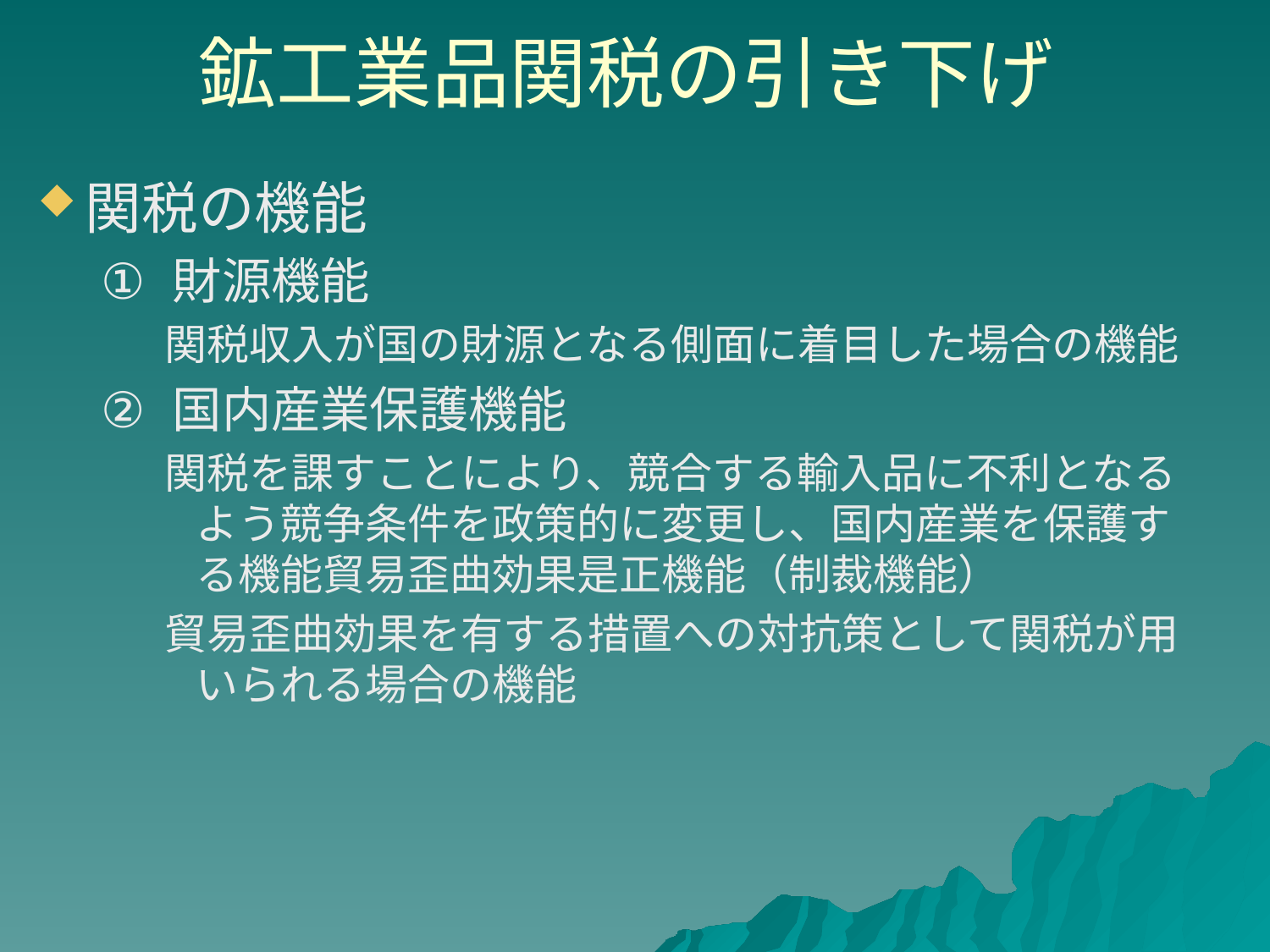

# 鉱工業品関税の引き下げ
関税の機能
財源機能
関税収入が国の財源となる側面に着目した場合の機能
国内産業保護機能
関税を課すことにより、競合する輸入品に不利となるよう競争条件を政策的に変更し、国内産業を保護する機能貿易歪曲効果是正機能（制裁機能）
貿易歪曲効果を有する措置への対抗策として関税が用いられる場合の機能